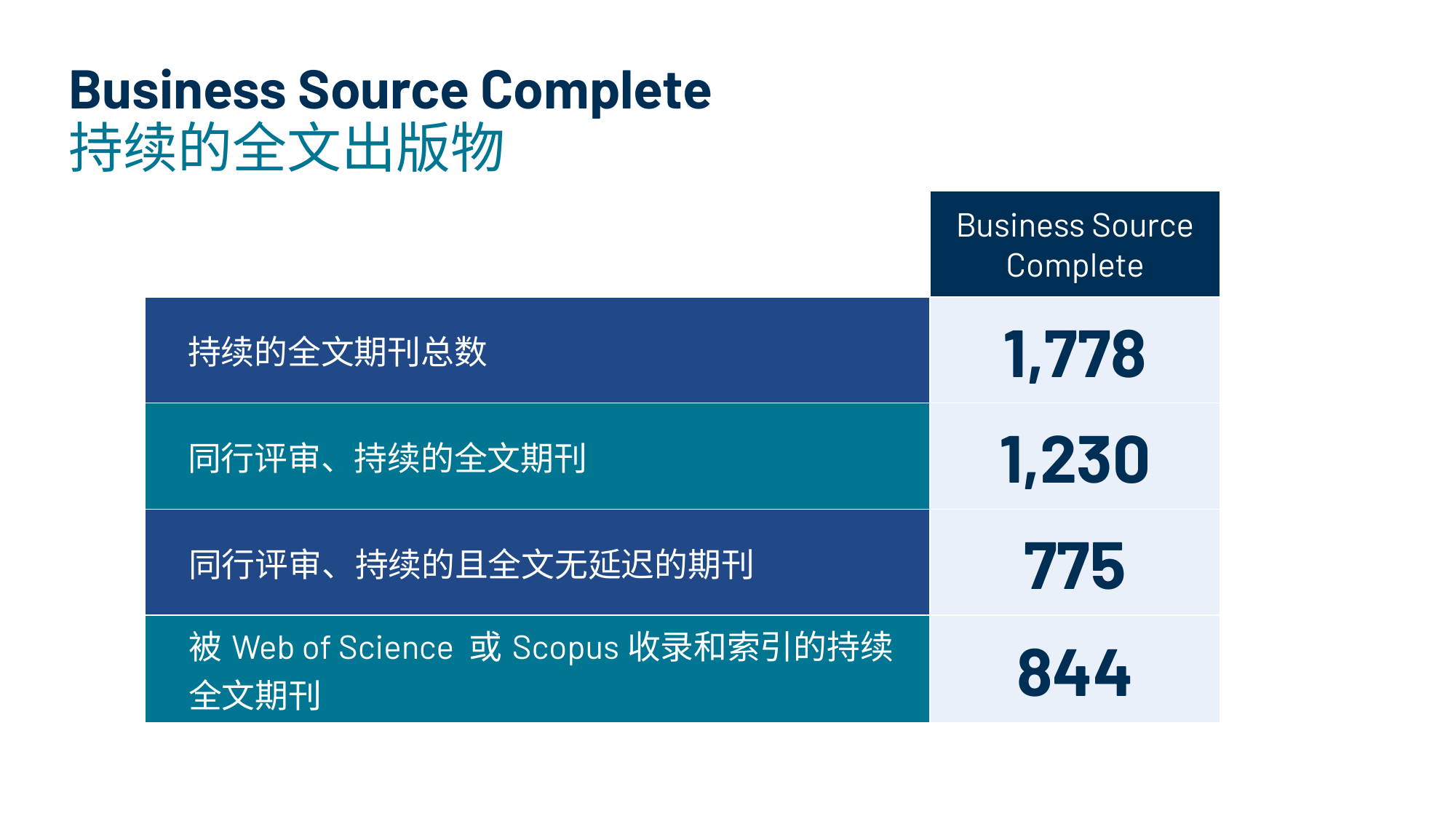

# Business Source Complete 持续的全文出版物
|  | Business Source Complete |
| --- | --- |
| 持续的全文期刊总数 | 1,778 |
| 同行评审、持续的全文期刊 | 1,230 |
| 同行评审、持续的且全文无延迟的期刊 | 775 |
| 被Web of Science 或Scopus收录和索引的持续全文期刊 | 844 |